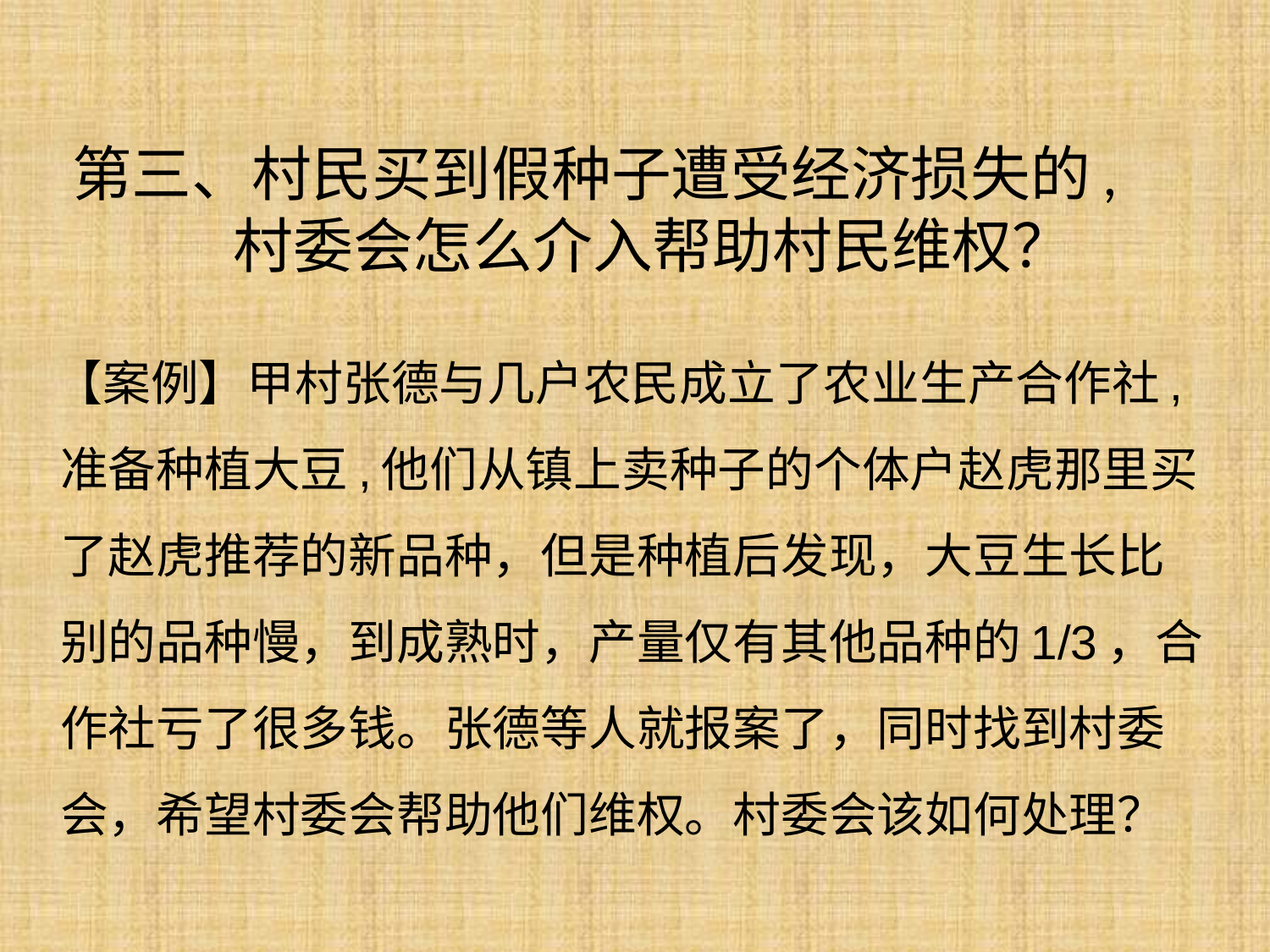

# 第三、村民买到假种子遭受经济损失的, 村委会怎么介入帮助村民维权？
   【案例】甲村张德与几户农民成立了农业生产合作社,准备种植大豆,他们从镇上卖种子的个体户赵虎那里买了赵虎推荐的新品种，但是种植后发现，大豆生长比别的品种慢，到成熟时，产量仅有其他品种的1/3，合作社亏了很多钱。张德等人就报案了，同时找到村委会，希望村委会帮助他们维权。村委会该如何处理？